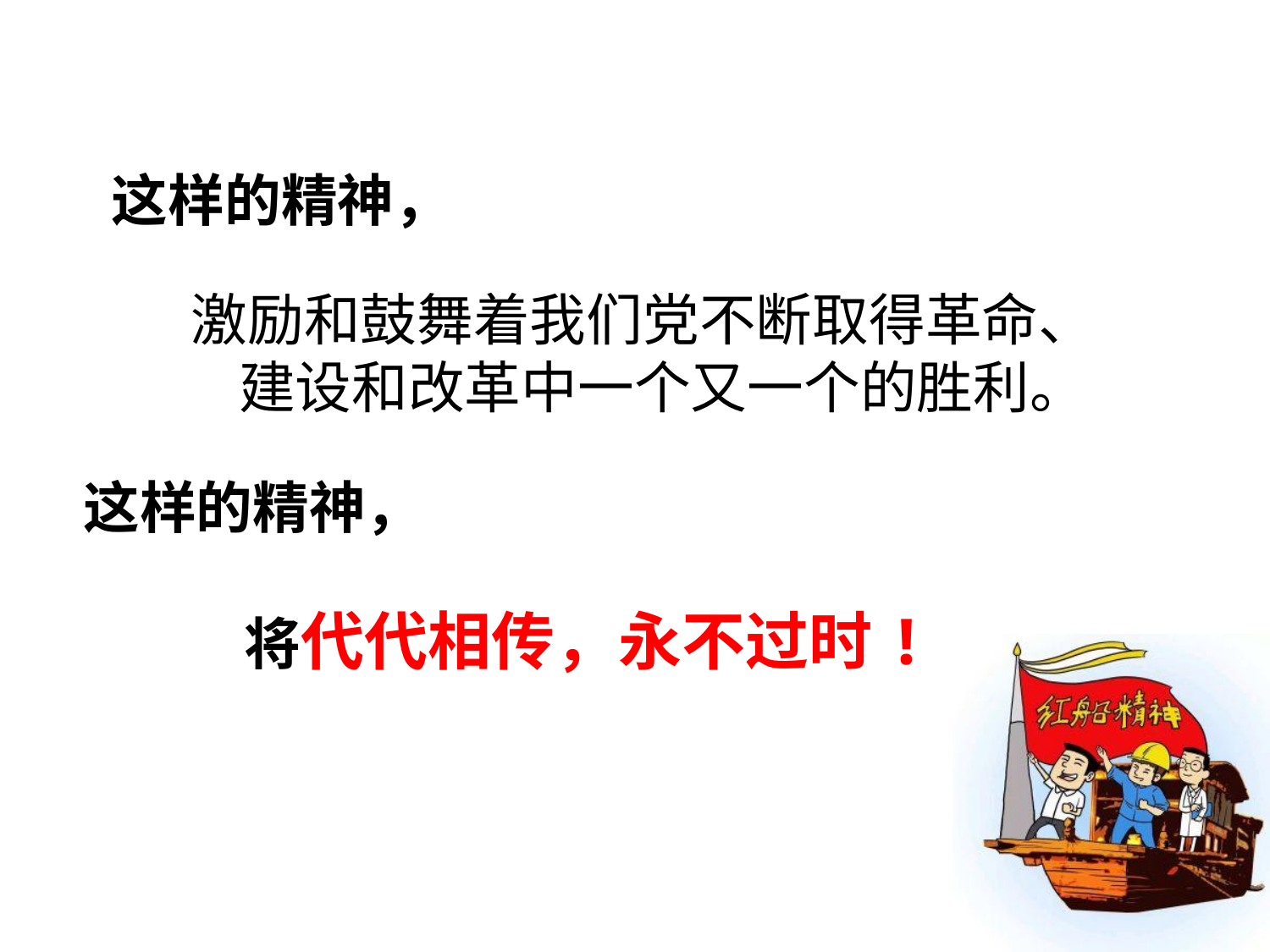

这样的精神，
激励和鼓舞着我们党不断取得革命、建设和改革中一个又一个的胜利。
这样的精神，
将代代相传，永不过时!